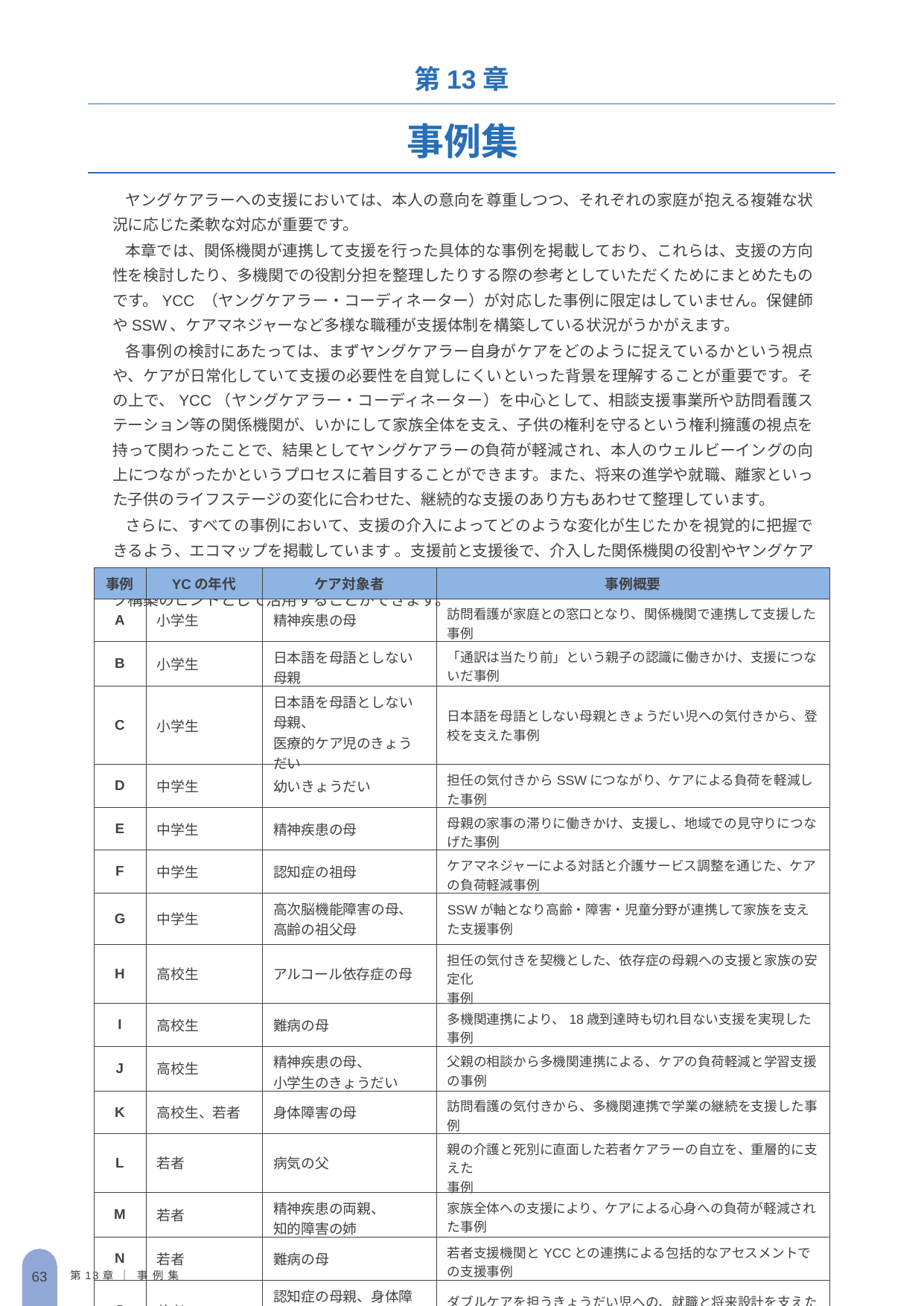

第13章
事例集

ヤングケアラーへの支援においては、本人の意向を尊重しつつ、それぞれの家庭が抱える複雑な状況に応じた柔軟な対応が重要です。
本章では、関係機関が連携して支援を行った具体的な事例を掲載しており、これらは、支援の方向性を検討したり、多機関での役割分担を整理したりする際の参考としていただくためにまとめたものです。YCC （ヤングケアラー・コーディネーター）が対応した事例に限定はしていません。保健師やSSW、ケアマネジャーなど多様な職種が支援体制を構築している状況がうかがえます。
各事例の検討にあたっては、まずヤングケアラー自身がケアをどのように捉えているかという視点や、ケアが日常化していて支援の必要性を自覚しにくいといった背景を理解することが重要です。その上で、YCC（ヤングケアラー・コーディネーター）を中心として、相談支援事業所や訪問看護ステーション等の関係機関が、いかにして家族全体を支え、子供の権利を守るという権利擁護の視点を持って関わったことで、結果としてヤングケアラーの負荷が軽減され、本人のウェルビーイングの向上につながったかというプロセスに着目することができます。また、将来の進学や就職、離家といった子供のライフステージの変化に合わせた、継続的な支援のあり方もあわせて整理しています。
さらに、すべての事例において、支援の介入によってどのような変化が生じたかを視覚的に把握できるよう、エコマップを掲載しています 。支援前と支援後で、介入した関係機関の役割やヤングケアラーを取り巻く環境がどのように整理されたかを確認することで、地域における効果的なネットワーク構築のヒントとして活用することができます。
| 事例 | YCの年代 | ケア対象者 | 事例概要 |
| --- | --- | --- | --- |
| A | 小学生 | 精神疾患の母 | 訪問看護が家庭との窓口となり、関係機関で連携して支援した事例 |
| B | 小学生 | 日本語を母語としない母親 | 「通訳は当たり前」という親子の認識に働きかけ、支援につないだ事例 |
| C | 小学生 | 日本語を母語としない母親、 医療的ケア児のきょうだい | 日本語を母語としない母親ときょうだい児への気付きから、登校を支えた事例 |
| D | 中学生 | 幼いきょうだい | 担任の気付きからSSWにつながり、ケアによる負荷を軽減した事例 |
| E | 中学生 | 精神疾患の母 | 母親の家事の滞りに働きかけ、支援し、地域での見守りにつなげた事例 |
| F | 中学生 | 認知症の祖母 | ケアマネジャーによる対話と介護サービス調整を通じた、ケアの負荷軽減事例 |
| G | 中学生 | 高次脳機能障害の母、 高齢の祖父母 | SSWが軸となり高齢・障害・児童分野が連携して家族を支えた支援事例 |
| H | 高校生 | アルコール依存症の母 | 担任の気付きを契機とした、依存症の母親への支援と家族の安定化 事例 |
| I | 高校生 | 難病の母 | 多機関連携により、18歳到達時も切れ目ない支援を実現した事例 |
| J | 高校生 | 精神疾患の母、 小学生のきょうだい | 父親の相談から多機関連携による、ケアの負荷軽減と学習支援の事例 |
| K | 高校生、若者 | 身体障害の母 | 訪問看護の気付きから、多機関連携で学業の継続を支援した事例 |
| L | 若者 | 病気の父 | 親の介護と死別に直面した若者ケアラーの自立を、重層的に支えた 事例 |
| M | 若者 | 精神疾患の両親、 知的障害の姉 | 家族全体への支援により、ケアによる心身への負荷が軽減された事例 |
| N | 若者 | 難病の母 | 若者支援機関とYCCとの連携による包括的なアセスメントでの支援事例 |
| O | 若者 | 認知症の母親、身体障害、 知的障害の弟 | ダブルケアを担うきょうだい児への、就職と将来設計を支えた事例 |

63
第13章 ｜ 事例集